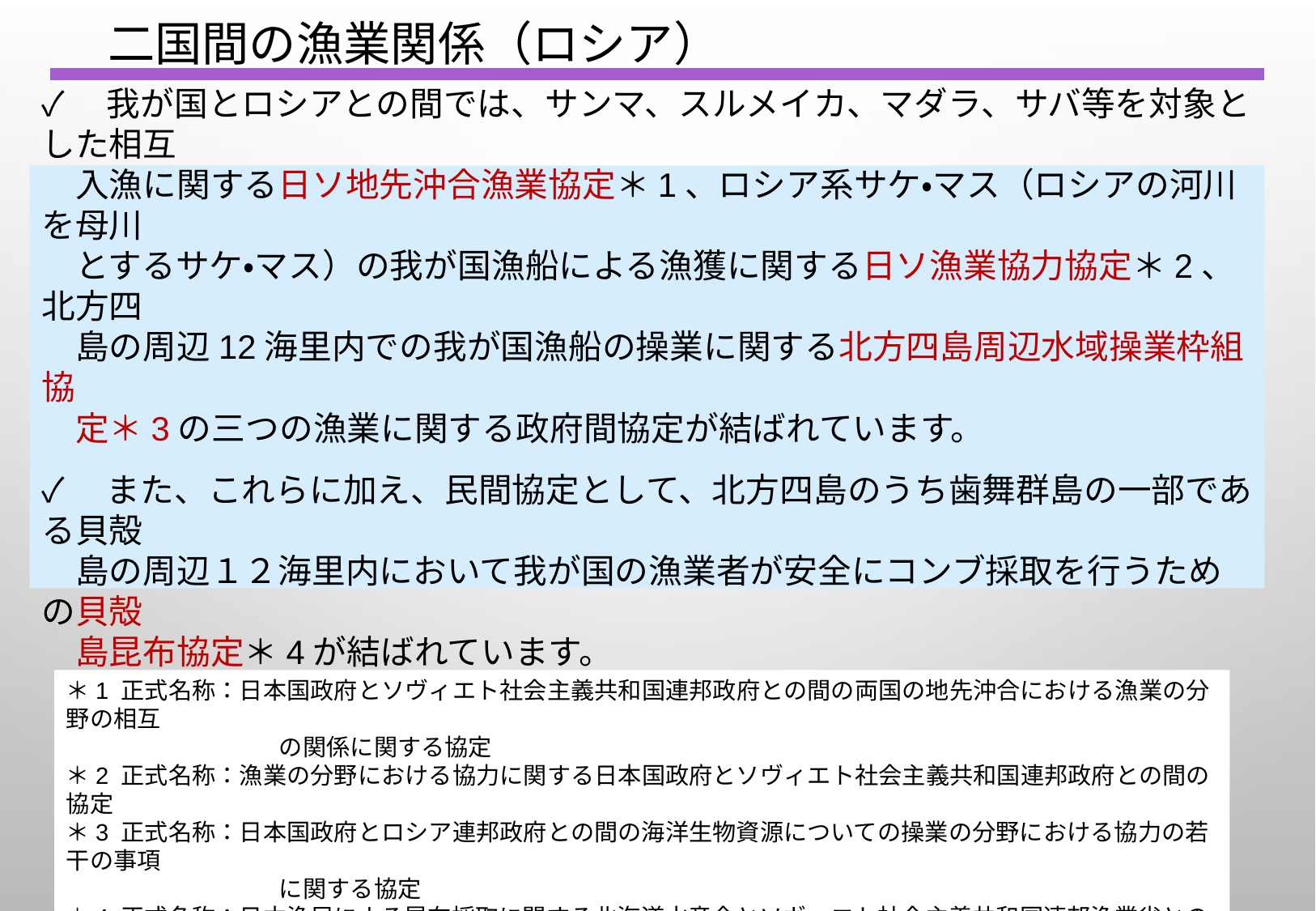

二国間の漁業関係（ロシア）
✓　我が国とロシアとの間では、サンマ、スルメイカ、マダラ、サバ等を対象とした相互
　入漁に関する日ソ地先沖合漁業協定＊1、ロシア系サケ・マス（ロシアの河川を母川
　とするサケ・マス）の我が国漁船による漁獲に関する日ソ漁業協力協定＊2、北方四
　島の周辺12海里内での我が国漁船の操業に関する北方四島周辺水域操業枠組協
　定＊3の三つの漁業に関する政府間協定が結ばれています。

✓　また、これらに加え、民間協定として、北方四島のうち歯舞群島の一部である貝殻
　島の周辺１２海里内において我が国の漁業者が安全にコンブ採取を行うための貝殻
　島昆布協定＊4が結ばれています。
# Ⅰ.●●
＊1 正式名称：日本国政府とソヴィエト社会主義共和国連邦政府との間の両国の地先沖合における漁業の分野の相互
　　　　　　　　　の関係に関する協定
＊2 正式名称：漁業の分野における協力に関する日本国政府とソヴィエト社会主義共和国連邦政府との間の協定
＊3 正式名称：日本国政府とロシア連邦政府との間の海洋生物資源についての操業の分野における協力の若干の事項
　　　　　　　　　に関する協定
＊4 正式名称：日本漁民による昆布採取に関する北海道水産会とソヴィエト社会主義共和国連邦漁業省との間の協定
49